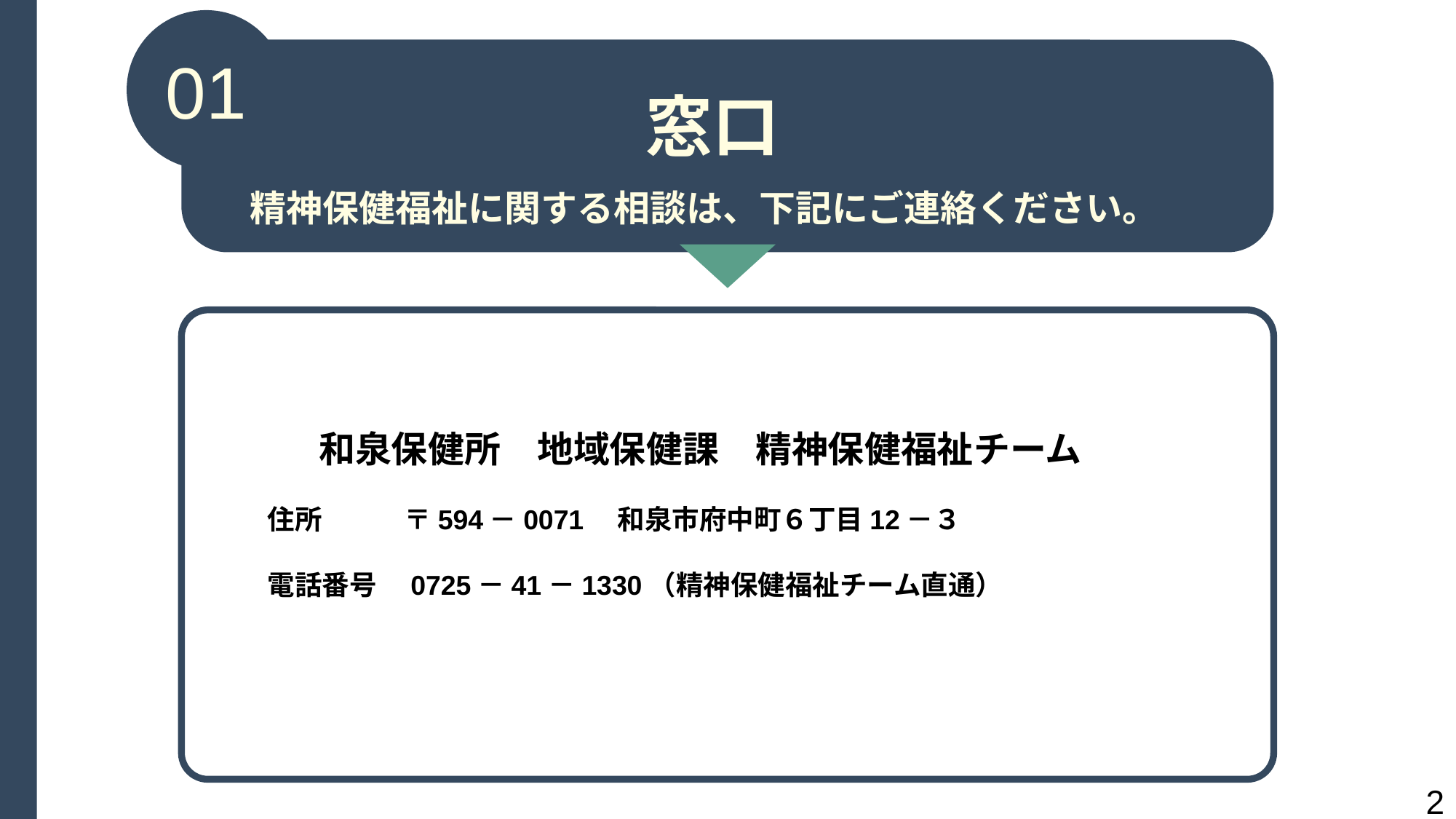

01

窓口
精神保健福祉に関する相談は、下記にご連絡ください。

和泉保健所　地域保健課　精神保健福祉チーム
　　
　　住所　　　〒594－0071　和泉市府中町６丁目12－３

　　電話番号　0725－41－1330（精神保健福祉チーム直通）